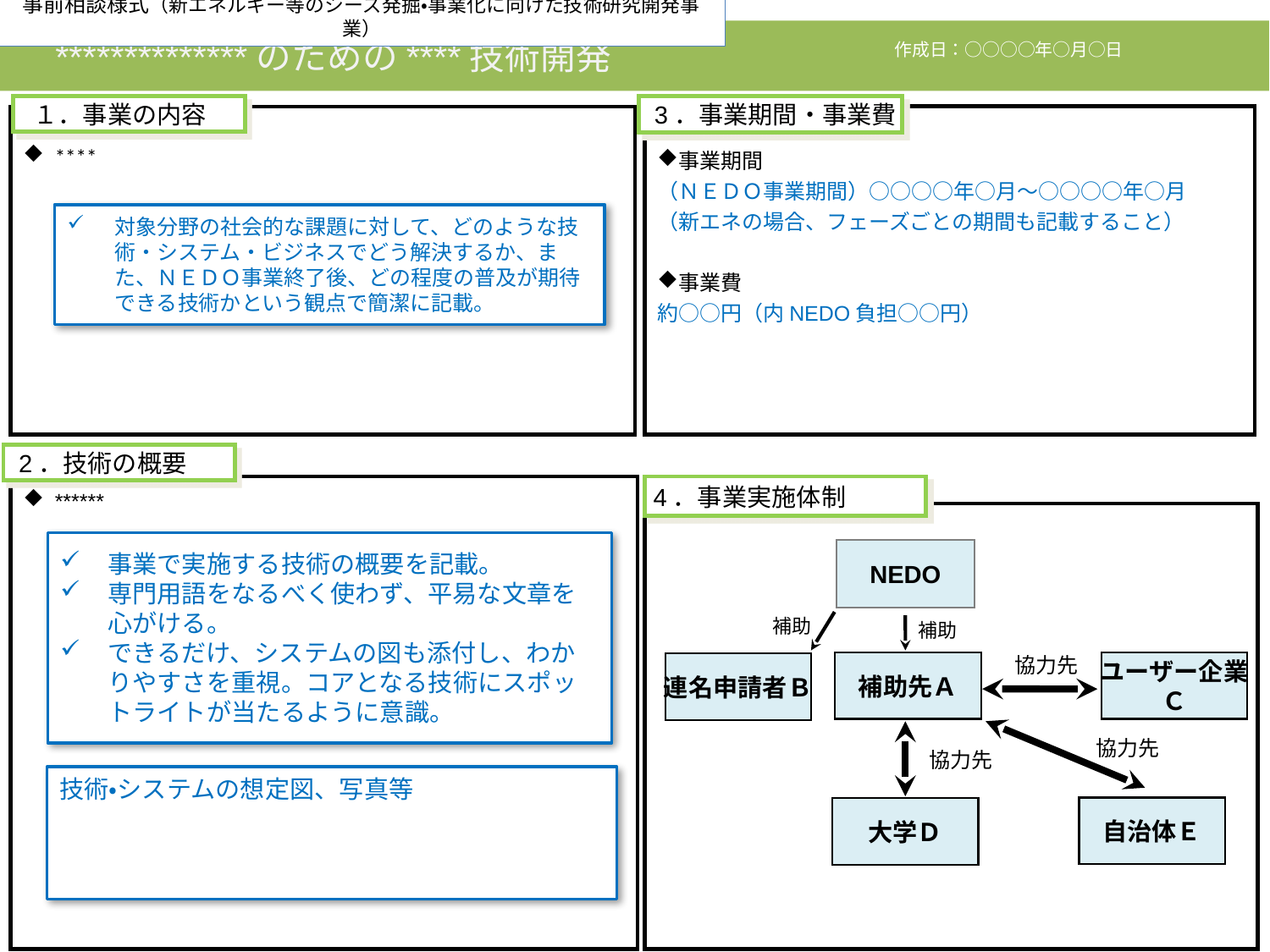

事前相談様式（新エネルギー等のシーズ発掘・事業化に向けた技術研究開発事業）
　**************のための****技術開発
作成日：○○○○年○月○日
 １．事業の内容
 3．事業期間・事業費

事業期間
（ＮＥＤＯ事業期間）○○○○年○月～○○○○年○月
（新エネの場合、フェーズごとの期間も記載すること）

事業費
約○○円（内NEDO負担○○円）

****
対象分野の社会的な課題に対して、どのような技術・システム・ビジネスでどう解決するか、また、ＮＥＤＯ事業終了後、どの程度の普及が期待できる技術かという観点で簡潔に記載。
 2．技術の概要
******

4．事業実施体制

事業で実施する技術の概要を記載。
専門用語をなるべく使わず、平易な文章を心がける。
できるだけ、システムの図も添付し、わかりやすさを重視。コアとなる技術にスポットライトが当たるように意識。
NEDO
補助
補助

協力先
補助先Ａ
ユーザー企業
Ｃ
連名申請者Ｂ

協力先
協力先
技術・システムの想定図、写真等

自治体Ｅ
大学Ｄ